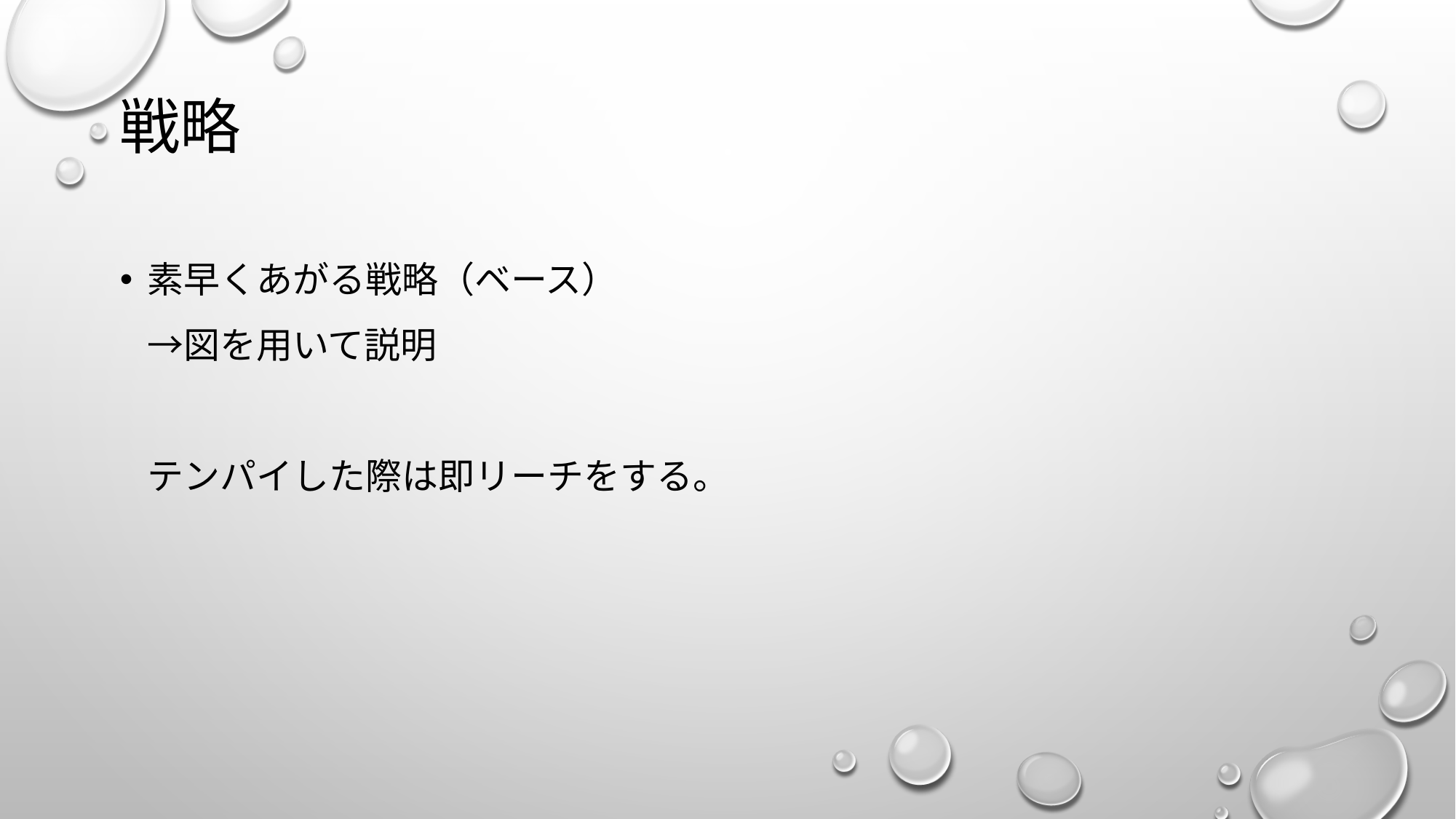

# 戦略
素早くあがる戦略（ベース）
→図を用いて説明
テンパイした際は即リーチをする。